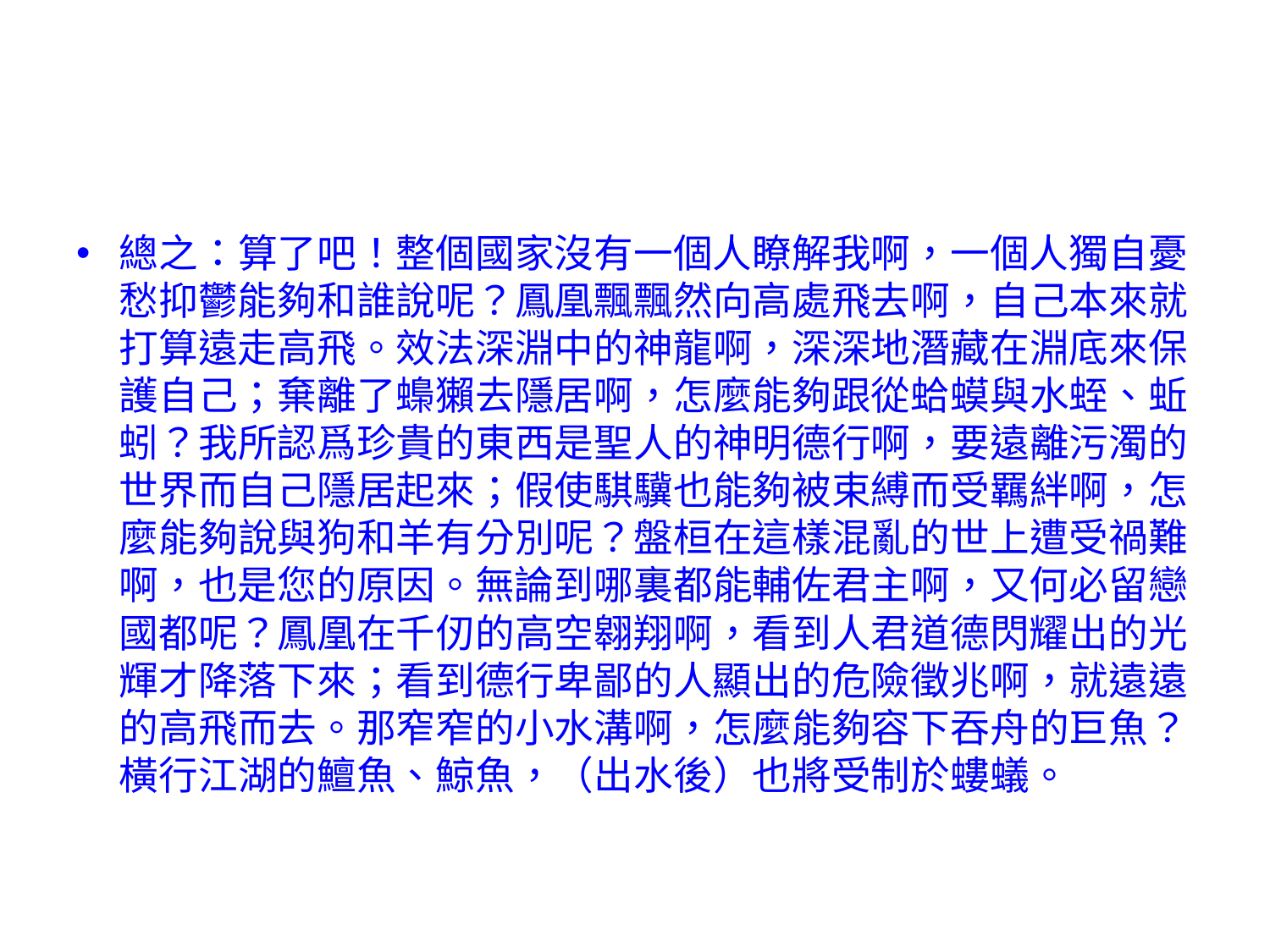

#
總之：算了吧！整個國家沒有一個人瞭解我啊，一個人獨自憂愁抑鬱能夠和誰說呢？鳳凰飄飄然向高處飛去啊，自己本來就打算遠走高飛。效法深淵中的神龍啊，深深地潛藏在淵底來保護自己；棄離了蟂獺去隱居啊，怎麼能夠跟從蛤蟆與水蛭、蚯蚓？我所認爲珍貴的東西是聖人的神明德行啊，要遠離污濁的世界而自己隱居起來；假使騏驥也能夠被束縛而受羈絆啊，怎麼能夠說與狗和羊有分別呢？盤桓在這樣混亂的世上遭受禍難啊，也是您的原因。無論到哪裏都能輔佐君主啊，又何必留戀國都呢？鳳凰在千仞的高空翱翔啊，看到人君道德閃耀出的光輝才降落下來；看到德行卑鄙的人顯出的危險徵兆啊，就遠遠的高飛而去。那窄窄的小水溝啊，怎麼能夠容下吞舟的巨魚？橫行江湖的鱣魚、鯨魚，（出水後）也將受制於螻蟻。